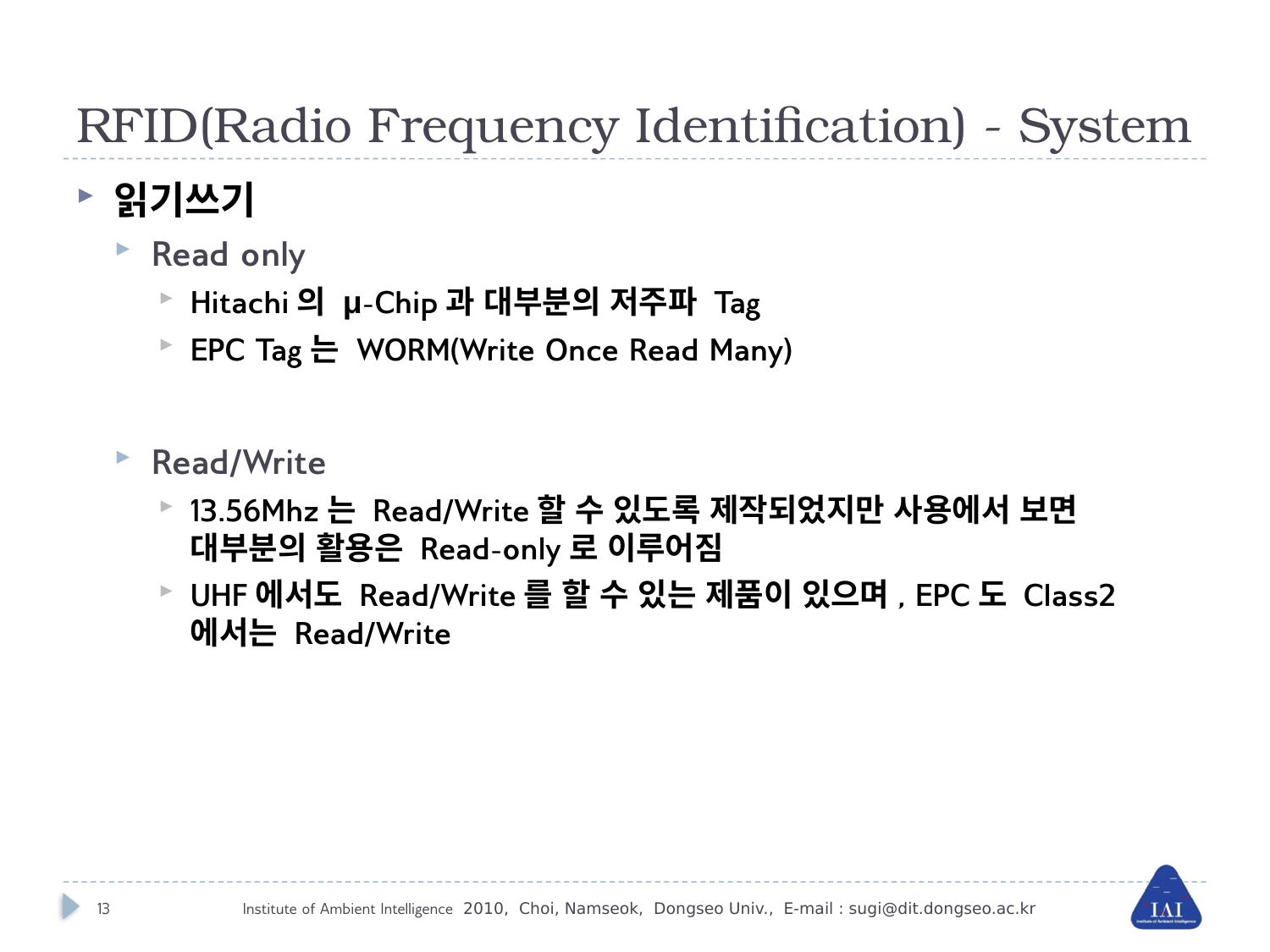

# RFID(Radio Frequency Identification) - System
읽기쓰기
Read only
Hitachi의 μ-Chip과 대부분의 저주파 Tag
EPC Tag는 WORM(Write Once Read Many)

Read/Write
13.56Mhz는 Read/Write할 수 있도록 제작되었지만 사용에서 보면 대부분의 활용은 Read-only로 이루어짐
UHF에서도 Read/Write를 할 수 있는 제품이 있으며, EPC도 Class2에서는 Read/Write